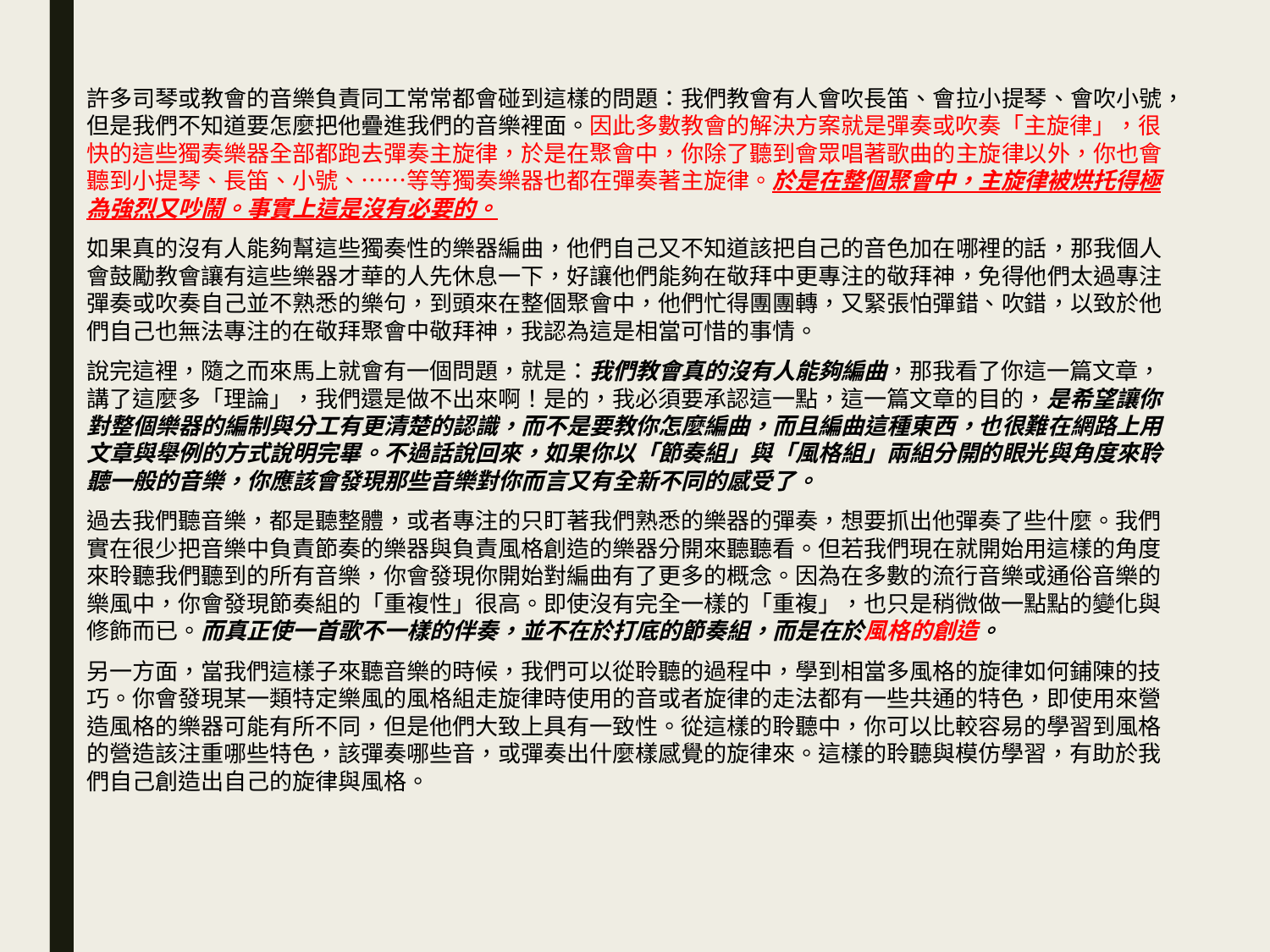

許多司琴或教會的音樂負責同工常常都會碰到這樣的問題：我們教會有人會吹長笛、會拉小提琴、會吹小號，但是我們不知道要怎麼把他疊進我們的音樂裡面。因此多數教會的解決方案就是彈奏或吹奏「主旋律」，很快的這些獨奏樂器全部都跑去彈奏主旋律，於是在聚會中，你除了聽到會眾唱著歌曲的主旋律以外，你也會聽到小提琴、長笛、小號、……等等獨奏樂器也都在彈奏著主旋律。於是在整個聚會中，主旋律被烘托得極為強烈又吵鬧。事實上這是沒有必要的。

如果真的沒有人能夠幫這些獨奏性的樂器編曲，他們自己又不知道該把自己的音色加在哪裡的話，那我個人會鼓勵教會讓有這些樂器才華的人先休息一下，好讓他們能夠在敬拜中更專注的敬拜神，免得他們太過專注彈奏或吹奏自己並不熟悉的樂句，到頭來在整個聚會中，他們忙得團團轉，又緊張怕彈錯、吹錯，以致於他們自己也無法專注的在敬拜聚會中敬拜神，我認為這是相當可惜的事情。

說完這裡，隨之而來馬上就會有一個問題，就是：我們教會真的沒有人能夠編曲，那我看了你這一篇文章，講了這麼多「理論」，我們還是做不出來啊！是的，我必須要承認這一點，這一篇文章的目的，是希望讓你對整個樂器的編制與分工有更清楚的認識，而不是要教你怎麼編曲，而且編曲這種東西，也很難在網路上用文章與舉例的方式說明完畢。不過話說回來，如果你以「節奏組」與「風格組」兩組分開的眼光與角度來聆聽一般的音樂，你應該會發現那些音樂對你而言又有全新不同的感受了。

過去我們聽音樂，都是聽整體，或者專注的只盯著我們熟悉的樂器的彈奏，想要抓出他彈奏了些什麼。我們實在很少把音樂中負責節奏的樂器與負責風格創造的樂器分開來聽聽看。但若我們現在就開始用這樣的角度來聆聽我們聽到的所有音樂，你會發現你開始對編曲有了更多的概念。因為在多數的流行音樂或通俗音樂的樂風中，你會發現節奏組的「重複性」很高。即使沒有完全一樣的「重複」，也只是稍微做一點點的變化與修飾而已。而真正使一首歌不一樣的伴奏，並不在於打底的節奏組，而是在於風格的創造。

另一方面，當我們這樣子來聽音樂的時候，我們可以從聆聽的過程中，學到相當多風格的旋律如何鋪陳的技巧。你會發現某一類特定樂風的風格組走旋律時使用的音或者旋律的走法都有一些共通的特色，即使用來營造風格的樂器可能有所不同，但是他們大致上具有一致性。從這樣的聆聽中，你可以比較容易的學習到風格的營造該注重哪些特色，該彈奏哪些音，或彈奏出什麼樣感覺的旋律來。這樣的聆聽與模仿學習，有助於我們自己創造出自己的旋律與風格。